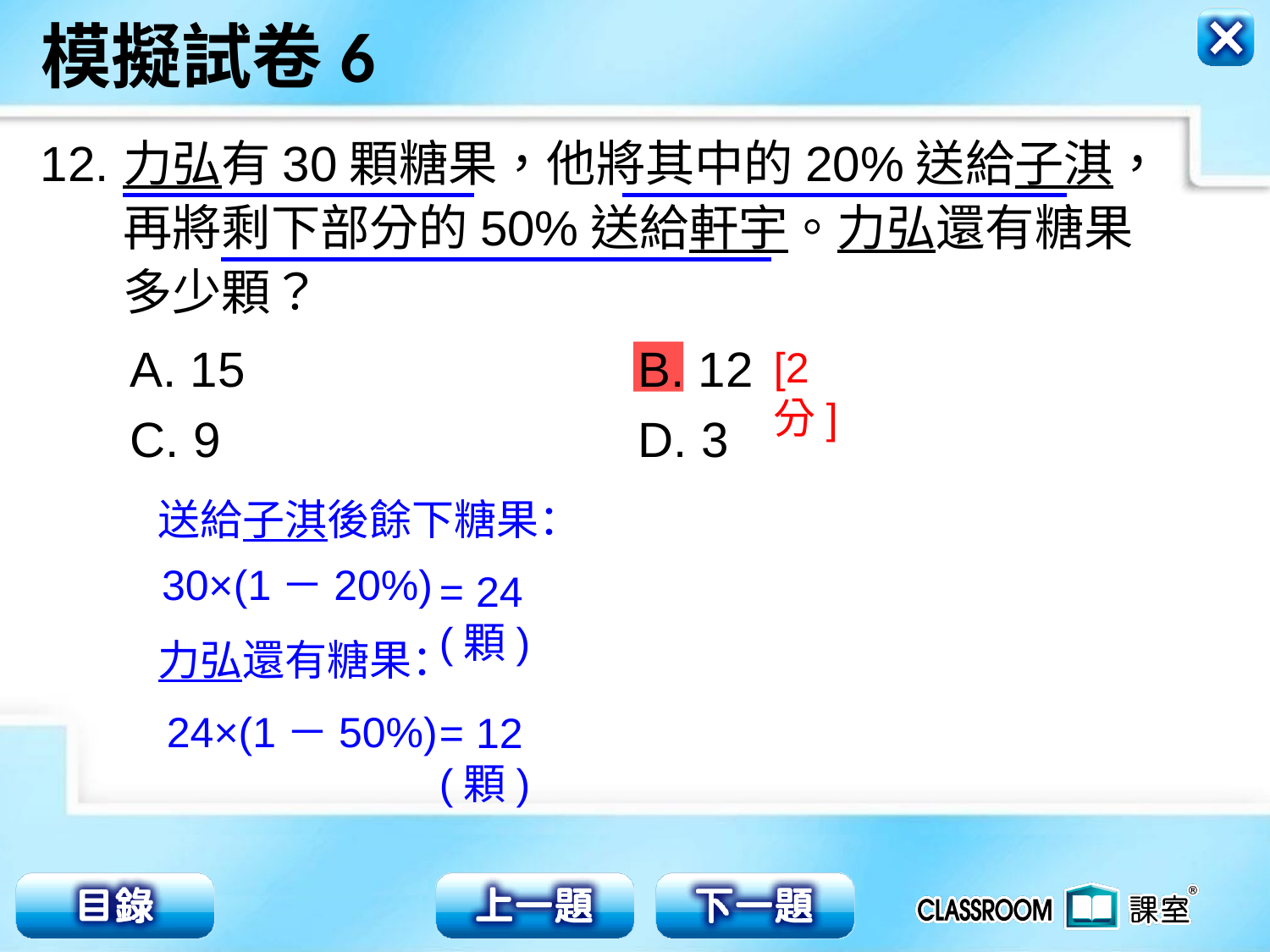

12.
力弘有30顆糖果，他將其中的20%送給子淇，
再將剩下部分的50%送給軒宇。力弘還有糖果
多少顆？
A. 15				B. 12
C. 9				D. 3
[2分]

送給子淇後餘下糖果：
30×(1－20%)
= 24(顆)
力弘還有糖果：
24×(1－50%)
= 12(顆)